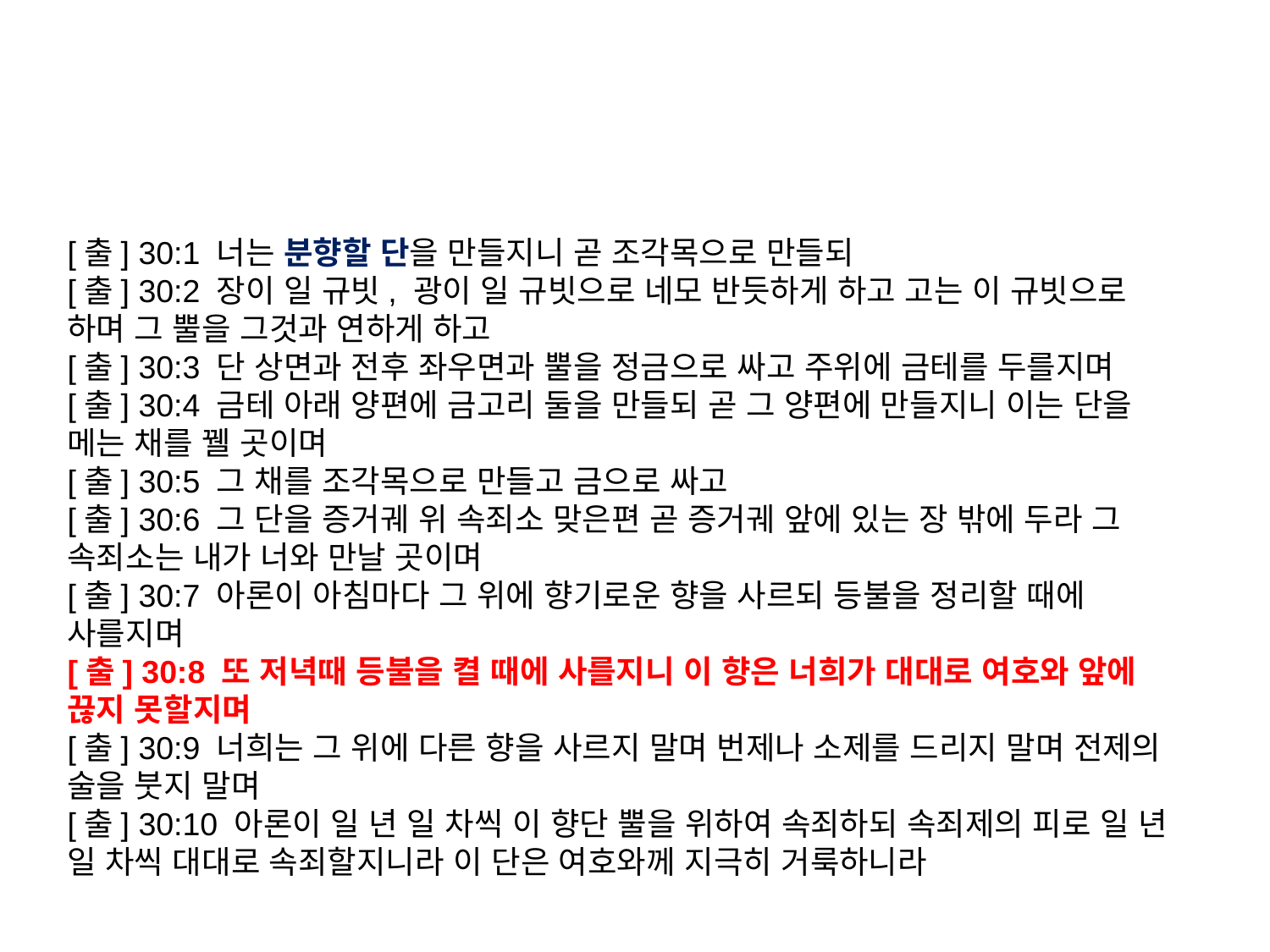

#
[출] 30:1 너는 분향할 단을 만들지니 곧 조각목으로 만들되
[출] 30:2 장이 일 규빗, 광이 일 규빗으로 네모 반듯하게 하고 고는 이 규빗으로 하며 그 뿔을 그것과 연하게 하고
[출] 30:3 단 상면과 전후 좌우면과 뿔을 정금으로 싸고 주위에 금테를 두를지며
[출] 30:4 금테 아래 양편에 금고리 둘을 만들되 곧 그 양편에 만들지니 이는 단을 메는 채를 꿸 곳이며
[출] 30:5 그 채를 조각목으로 만들고 금으로 싸고
[출] 30:6 그 단을 증거궤 위 속죄소 맞은편 곧 증거궤 앞에 있는 장 밖에 두라 그 속죄소는 내가 너와 만날 곳이며
[출] 30:7 아론이 아침마다 그 위에 향기로운 향을 사르되 등불을 정리할 때에 사를지며
[출] 30:8 또 저녁때 등불을 켤 때에 사를지니 이 향은 너희가 대대로 여호와 앞에 끊지 못할지며
[출] 30:9 너희는 그 위에 다른 향을 사르지 말며 번제나 소제를 드리지 말며 전제의 술을 붓지 말며
[출] 30:10 아론이 일 년 일 차씩 이 향단 뿔을 위하여 속죄하되 속죄제의 피로 일 년 일 차씩 대대로 속죄할지니라 이 단은 여호와께 지극히 거룩하니라